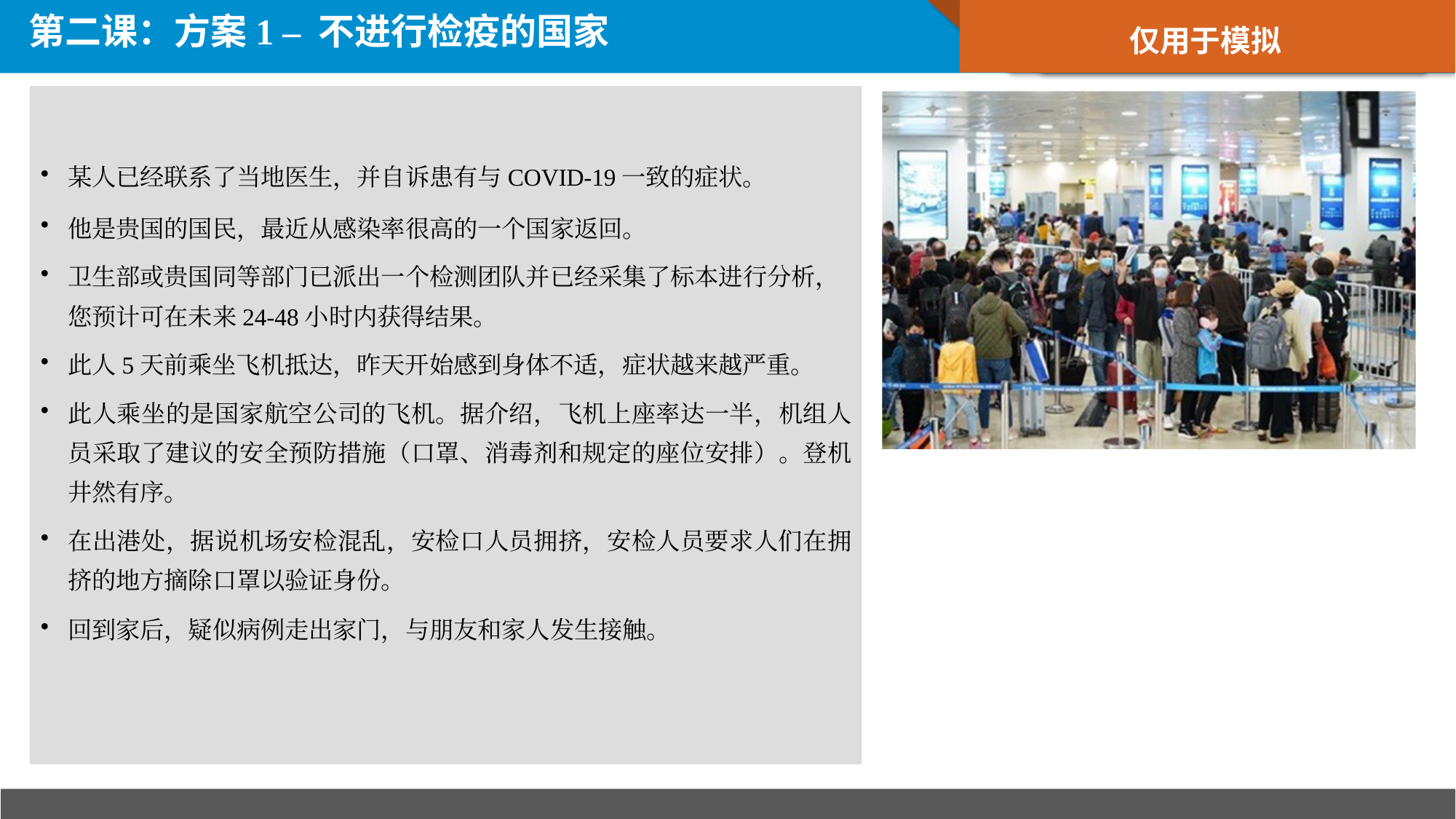

仅用于模拟
# 第二课：方案1 – 不进行检疫的国家

某人已经联系了当地医生，并自诉患有与COVID-19一致的症状。
他是贵国的国民，最近从感染率很高的一个国家返回。
卫生部或贵国同等部门已派出一个检测团队并已经采集了标本进行分析，您预计可在未来24-48小时内获得结果。
此人5天前乘坐飞机抵达，昨天开始感到身体不适，症状越来越严重。
此人乘坐的是国家航空公司的飞机。据介绍，飞机上座率达一半，机组人员采取了建议的安全预防措施（口罩、消毒剂和规定的座位安排）。登机井然有序。
在出港处，据说机场安检混乱，安检口人员拥挤，安检人员要求人们在拥挤的地方摘除口罩以验证身份。
回到家后，疑似病例走出家门，与朋友和家人发生接触。